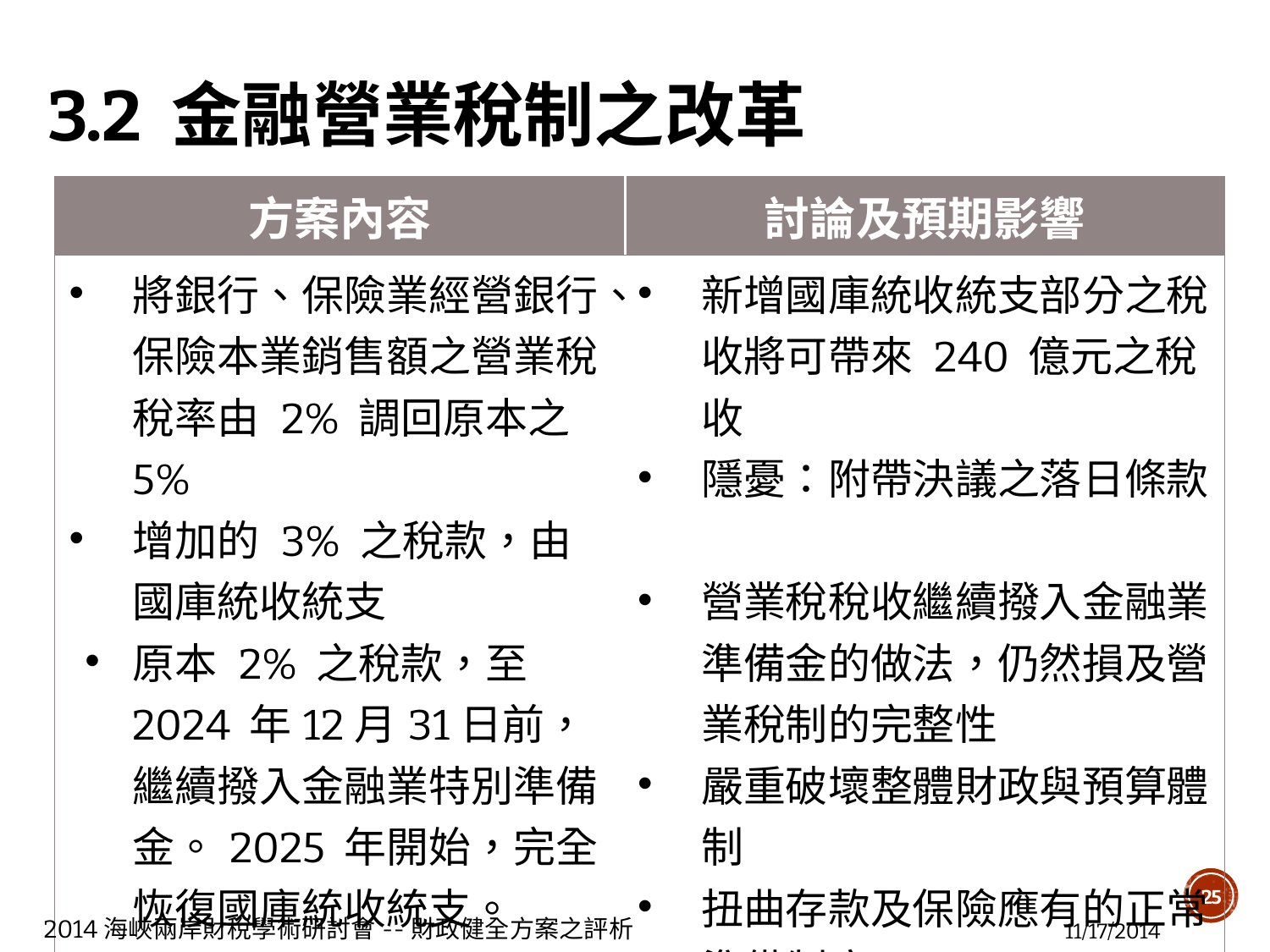

# 3.2 金融營業稅制之改革
| 方案內容 | 討論及預期影響 |
| --- | --- |
| 將銀行、保險業經營銀行、保險本業銷售額之營業稅稅率由 2% 調回原本之 5%　 增加的 3% 之稅款，由國庫統收統支 原本 2% 之稅款，至2024 年12月31日前，繼續撥入金融業特別準備金。2025 年開始，完全恢復國庫統收統支。 | 新增國庫統收統支部分之稅收將可帶來 240 億元之稅收 隱憂：附帶決議之落日條款　　 營業稅稅收繼續撥入金融業準備金的做法，仍然損及營業稅制的完整性 嚴重破壞整體財政與預算體制 扭曲存款及保險應有的正常準備制度 與國際趨勢相違 |
25
2014海峽兩岸財稅學術研討會--財政健全方案之評析
11/17/2014